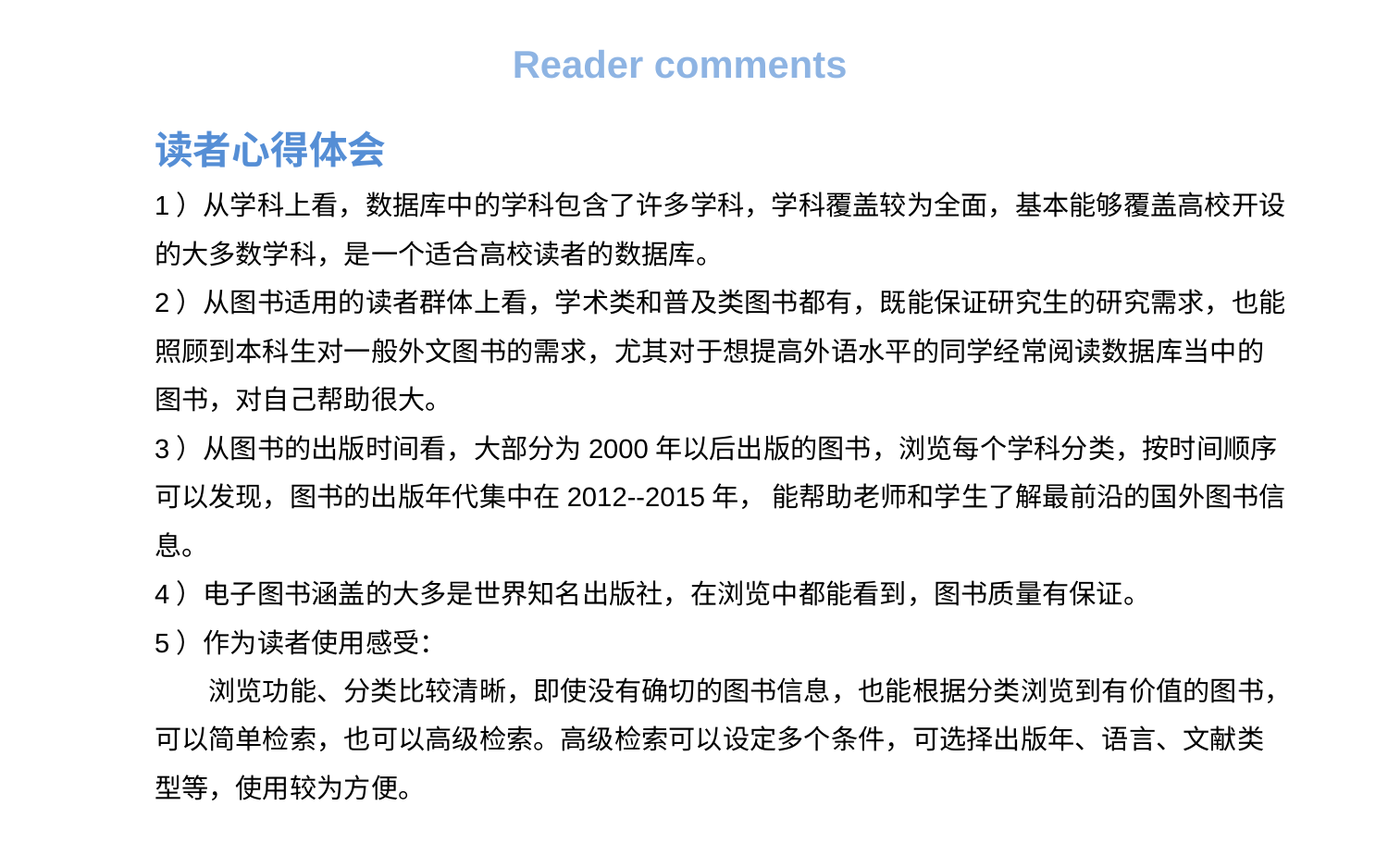

Reader comments
读者心得体会
1）从学科上看，数据库中的学科包含了许多学科，学科覆盖较为全面，基本能够覆盖高校开设的大多数学科，是一个适合高校读者的数据库。
2）从图书适用的读者群体上看，学术类和普及类图书都有，既能保证研究生的研究需求，也能照顾到本科生对一般外文图书的需求，尤其对于想提高外语水平的同学经常阅读数据库当中的图书，对自己帮助很大。
3）从图书的出版时间看，大部分为2000年以后出版的图书，浏览每个学科分类，按时间顺序可以发现，图书的出版年代集中在2012--2015年， 能帮助老师和学生了解最前沿的国外图书信息。
4）电子图书涵盖的大多是世界知名出版社，在浏览中都能看到，图书质量有保证。
5）作为读者使用感受：
　　浏览功能、分类比较清晰，即使没有确切的图书信息，也能根据分类浏览到有价值的图书，可以简单检索，也可以高级检索。高级检索可以设定多个条件，可选择出版年、语言、文献类型等，使用较为方便。